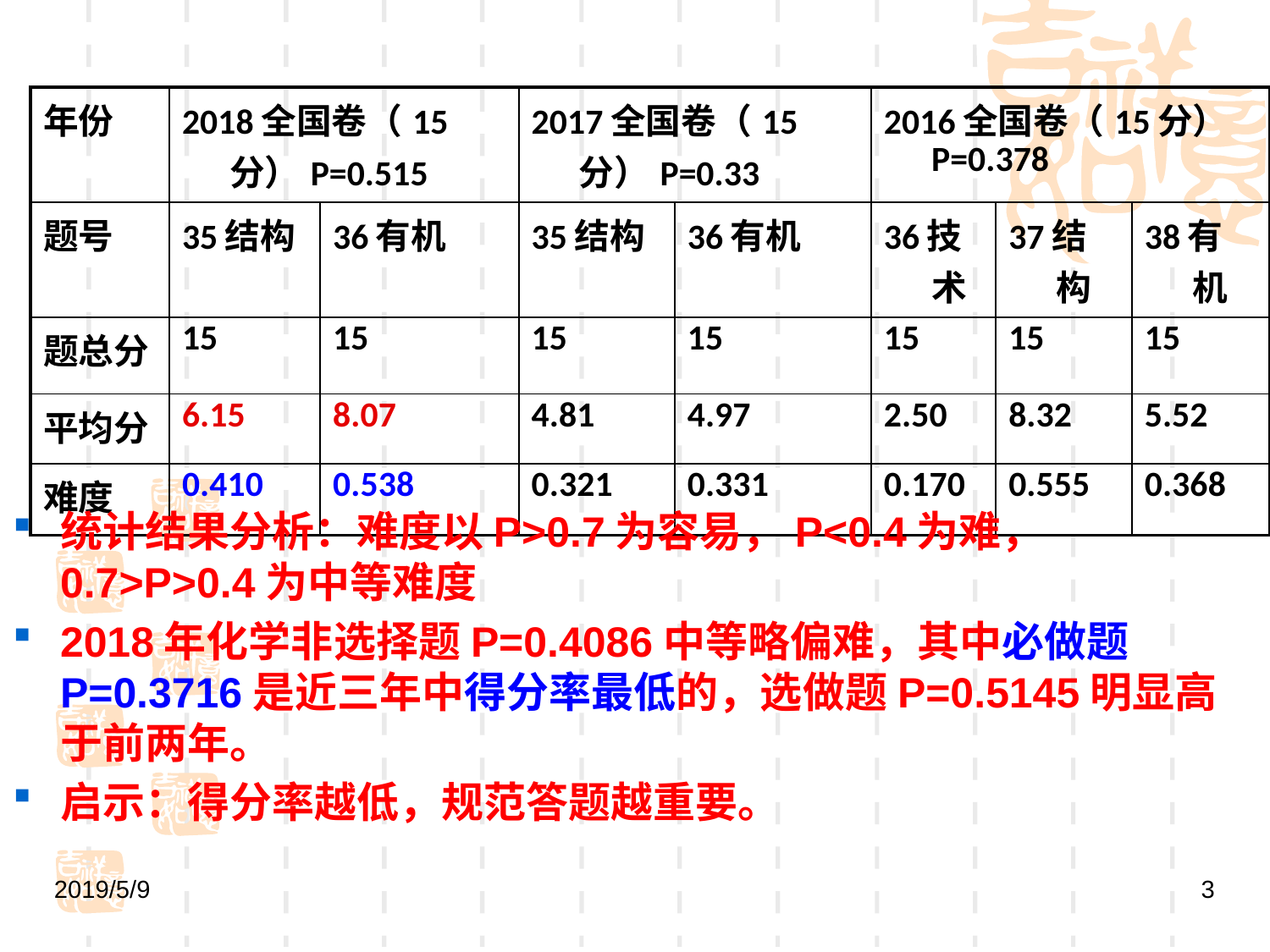

| 年份 | 2018全国卷（15分）P=0.515 |  | 2017全国卷（15分）P=0.33 |  | 2016全国卷（15分）P=0.378 |  |  |
| --- | --- | --- | --- | --- | --- | --- | --- |
| 题号 | 35结构 | 36有机 | 35结构 | 36有机 | 36技术 | 37结构 | 38有机 |
| 题总分 | 15 | 15 | 15 | 15 | 15 | 15 | 15 |
| 平均分 | 6.15 | 8.07 | 4.81 | 4.97 | 2.50 | 8.32 | 5.52 |
| 难度 | 0.410 | 0.538 | 0.321 | 0.331 | 0.170 | 0.555 | 0.368 |
统计结果分析：难度以P>0.7为容易，P<0.4为难， 0.7>P>0.4为中等难度
2018年化学非选择题P=0.4086中等略偏难，其中必做题P=0.3716是近三年中得分率最低的，选做题P=0.5145明显高于前两年。
启示：得分率越低，规范答题越重要。
2019/5/9
3